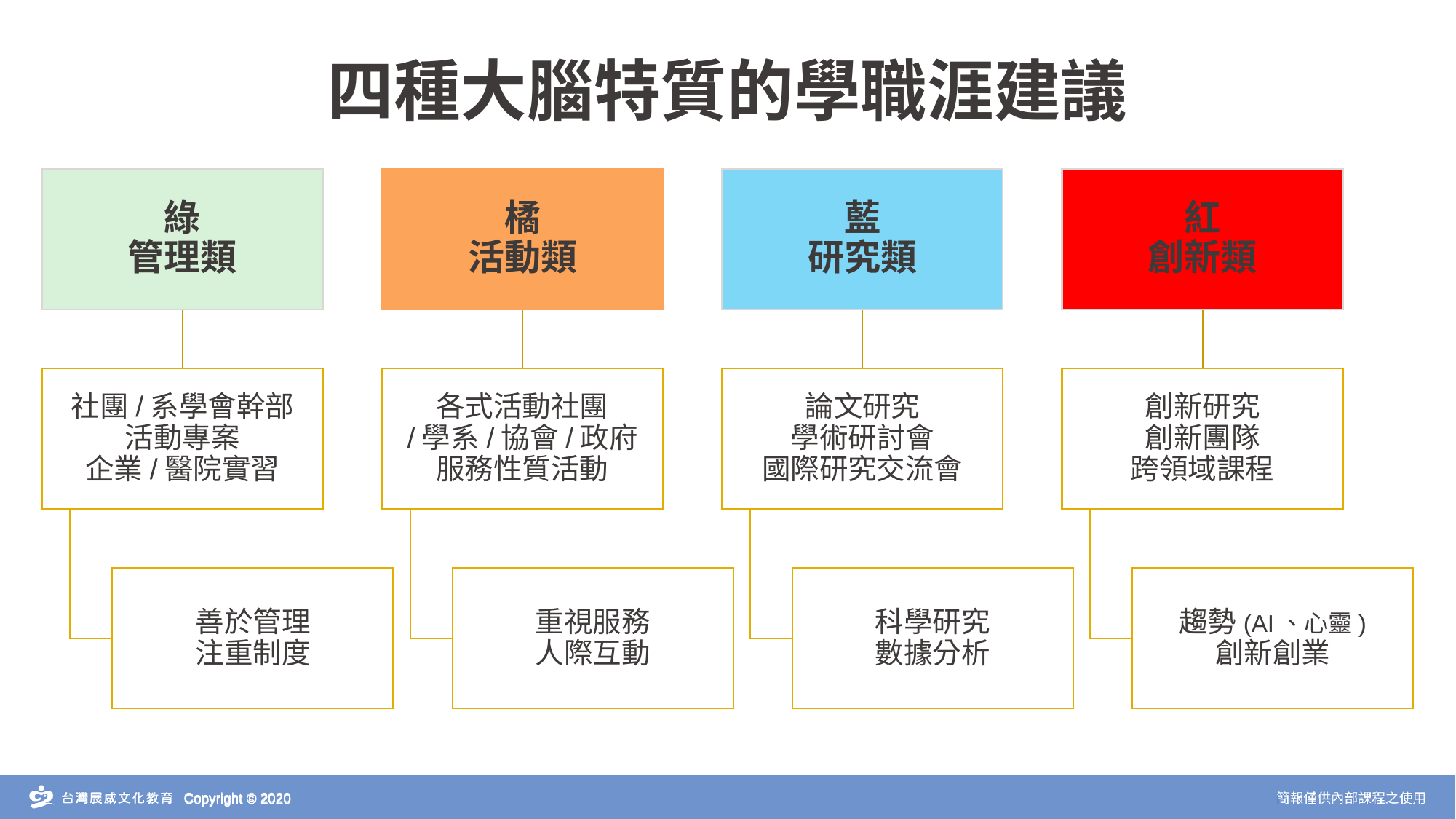

# 四種大腦特質的學職涯建議
綠
管理類
社團/系學會幹部
活動專案
企業/醫院實習
善於管理
注重制度
橘
活動類
各式活動社團
/學系/協會/政府
服務性質活動
重視服務
人際互動
藍
研究類
論文研究
學術研討會
國際研究交流會
科學研究
數據分析
紅
創新類
創新研究
創新團隊
跨領域課程
趨勢(AI、心靈)
創新創業